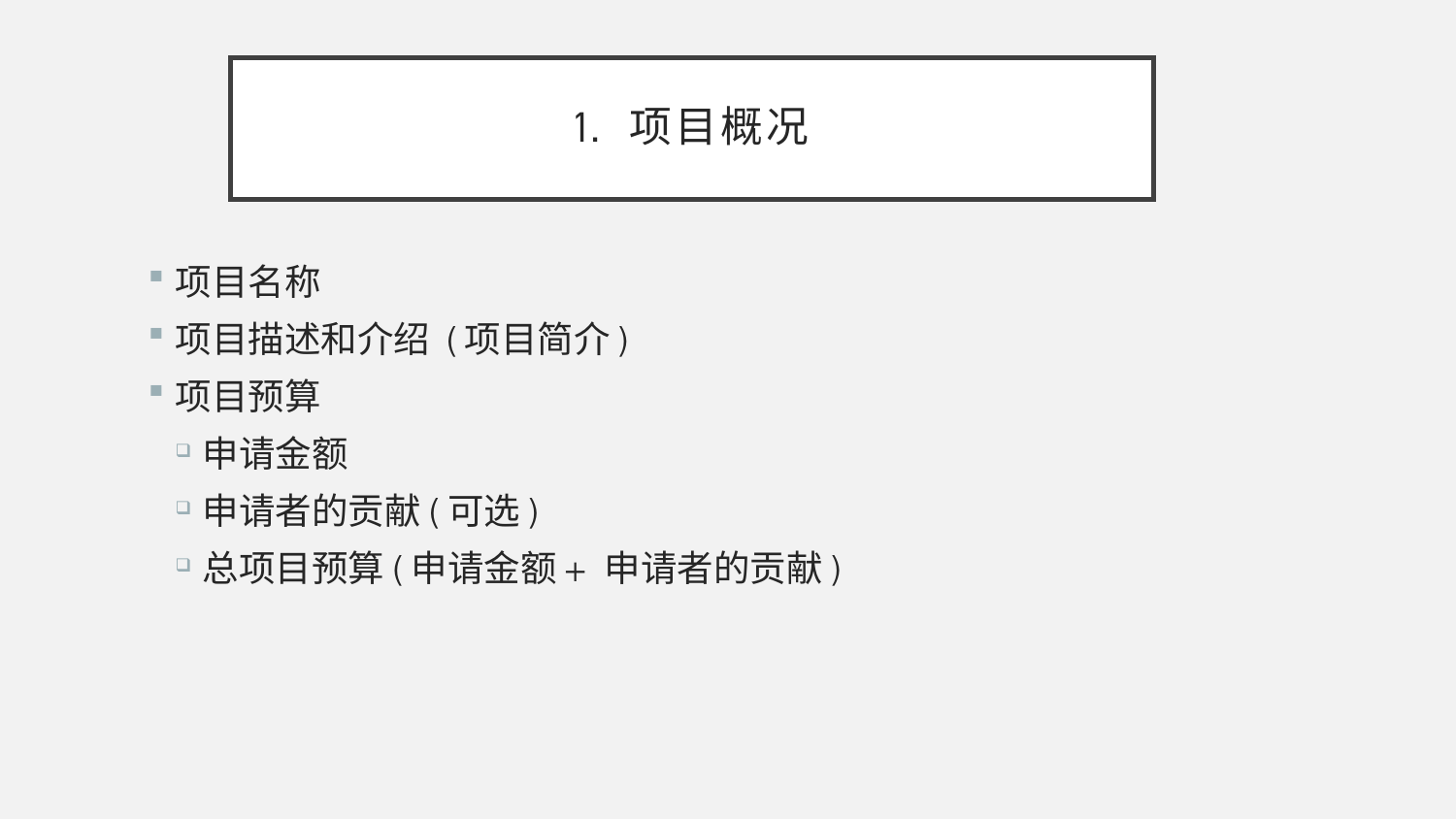

# 1. 项目概况
项目名称
项目描述和介绍 (项目简介)
项目预算
申请金额
申请者的贡献(可选)
总项目预算(申请金额+ 申请者的贡献)